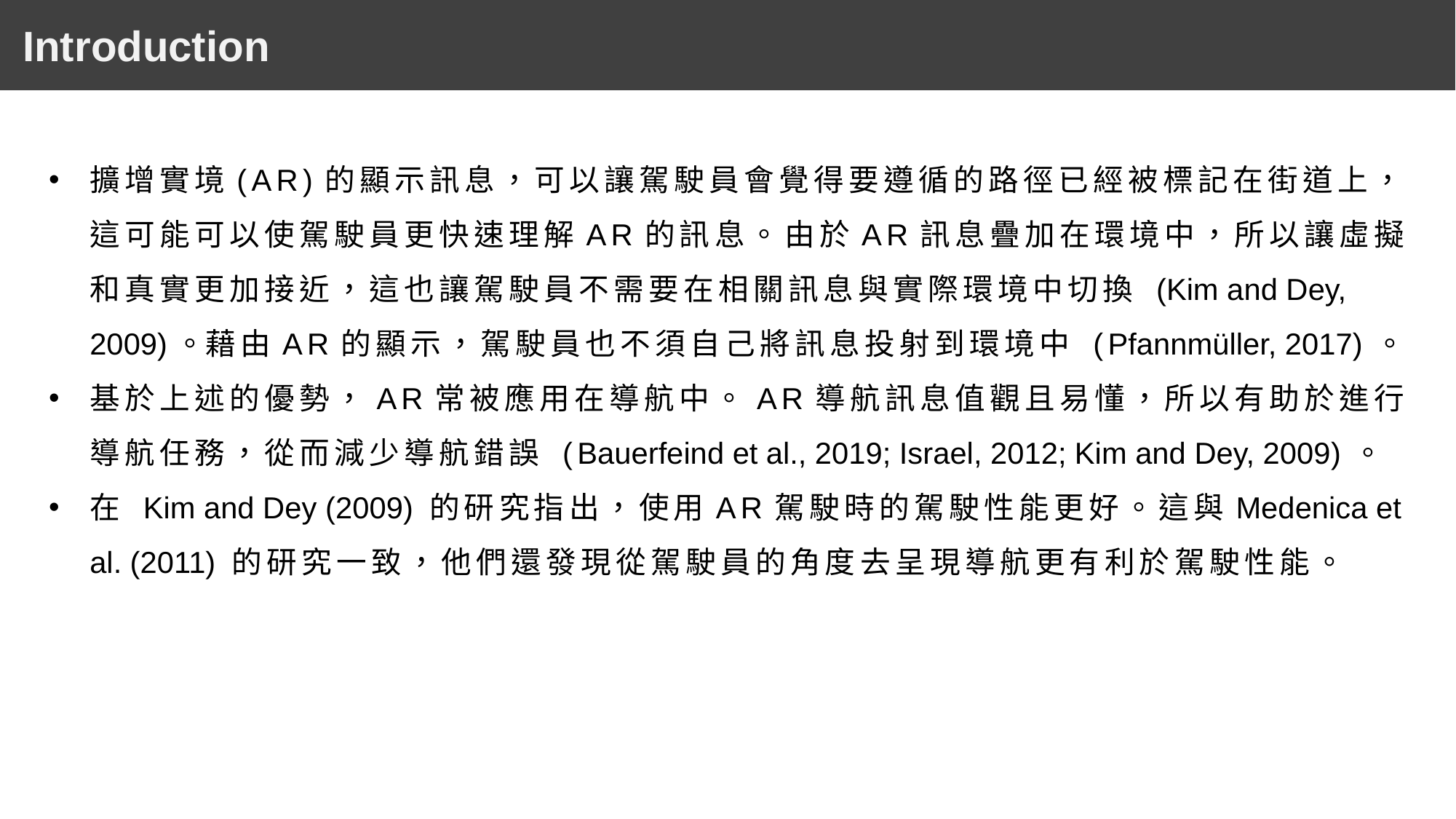

Introduction
擴增實境(AR)的顯示訊息，可以讓駕駛員會覺得要遵循的路徑已經被標記在街道上，這可能可以使駕駛員更快速理解AR的訊息。由於AR訊息疊加在環境中，所以讓虛擬和真實更加接近，這也讓駕駛員不需要在相關訊息與實際環境中切換 (Kim and Dey, 2009)。藉由AR的顯示，駕駛員也不須自己將訊息投射到環境中 (Pfannmüller, 2017)。
基於上述的優勢，AR常被應用在導航中。AR導航訊息值觀且易懂，所以有助於進行導航任務，從而減少導航錯誤 (Bauerfeind et al., 2019; Israel, 2012; Kim and Dey, 2009)。
在 Kim and Dey (2009) 的研究指出，使用AR駕駛時的駕駛性能更好。這與Medenica et al. (2011) 的研究一致，他們還發現從駕駛員的角度去呈現導航更有利於駕駛性能。